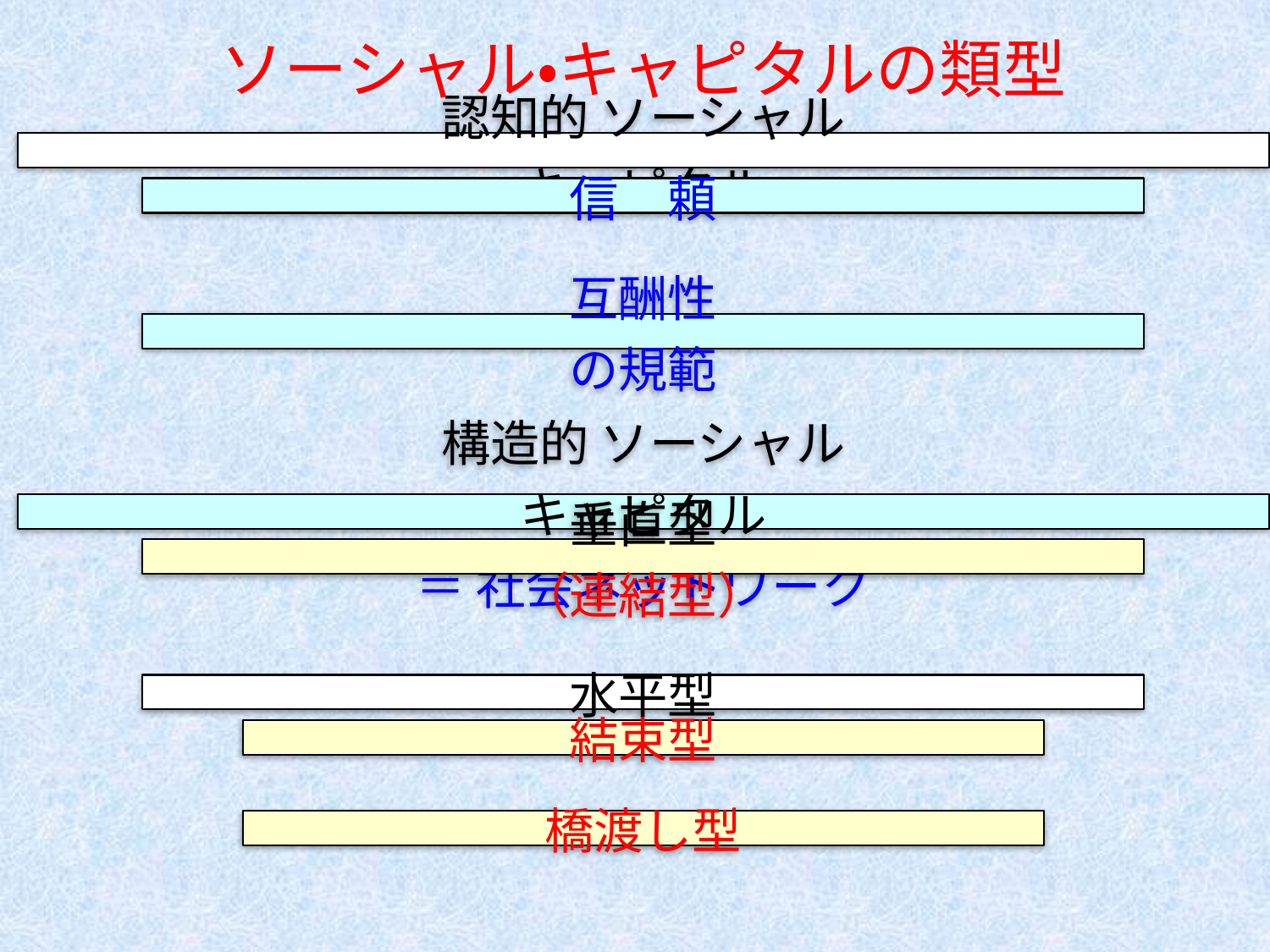

ソーシャル・キャピタルの類型
認知的 ソーシャル
キャピタル
信　頼
互酬性
の規範
構造的 ソーシャル
キャピタル
＝ 社会ネットワーク
橋渡し型
結束型
水平型